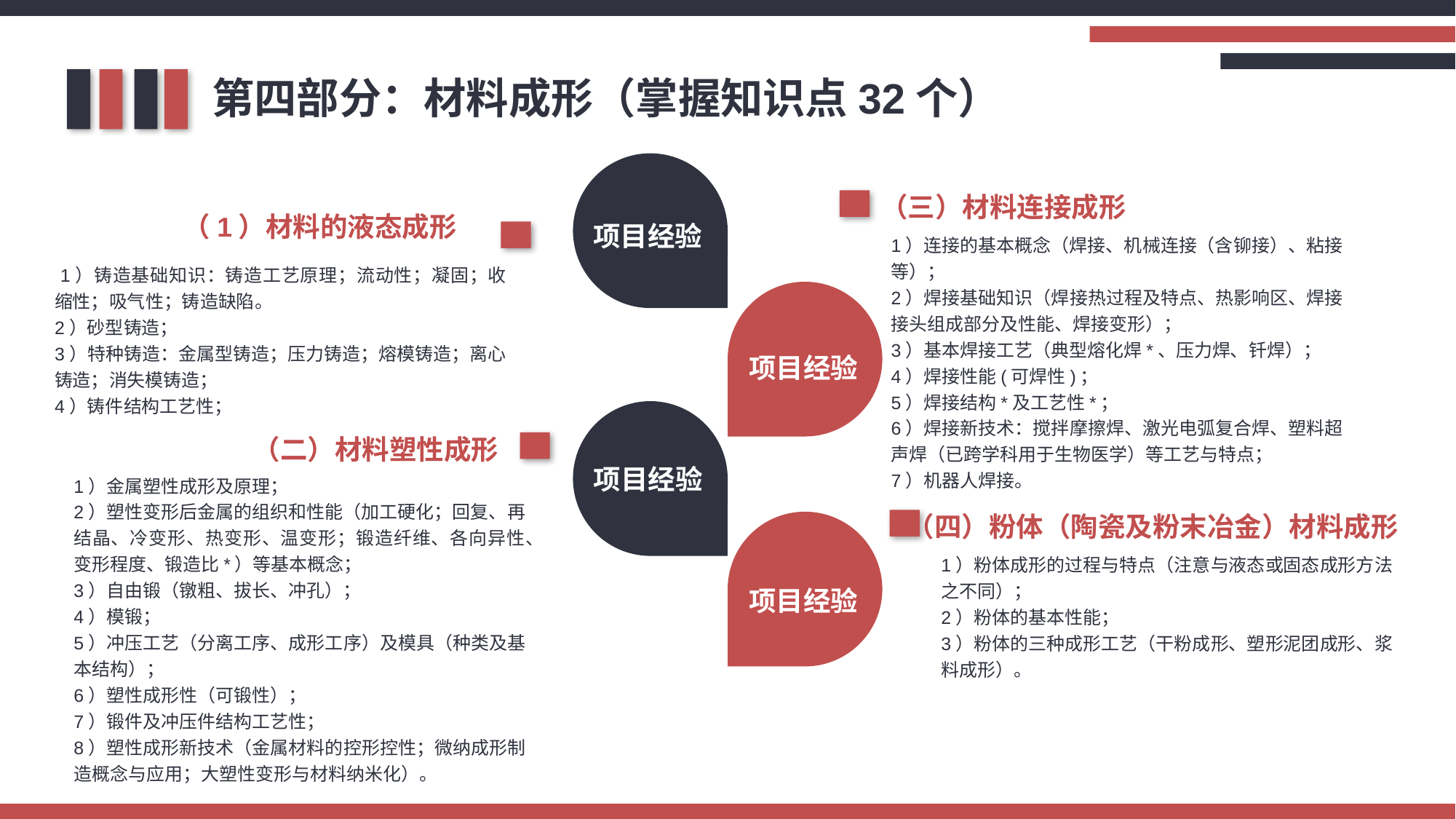

第四部分：材料成形（掌握知识点32个）

项目经验
（三）材料连接成形
1）连接的基本概念（焊接、机械连接（含铆接）、粘接等）；
2）焊接基础知识（焊接热过程及特点、热影响区、焊接接头组成部分及性能、焊接变形）；
3）基本焊接工艺（典型熔化焊*、压力焊、钎焊）；
4）焊接性能(可焊性)；
5）焊接结构*及工艺性*；
6）焊接新技术：搅拌摩擦焊、激光电弧复合焊、塑料超声焊（已跨学科用于生物医学）等工艺与特点；
7）机器人焊接。

（1）材料的液态成形
 1）铸造基础知识：铸造工艺原理；流动性；凝固；收缩性；吸气性；铸造缺陷。
2）砂型铸造；
3）特种铸造：金属型铸造；压力铸造；熔模铸造；离心铸造；消失模铸造；
4）铸件结构工艺性；

项目经验

项目经验
（二）材料塑性成形
1）金属塑性成形及原理；
2）塑性变形后金属的组织和性能（加工硬化；回复、再结晶、冷变形、热变形、温变形；锻造纤维、各向异性、变形程度、锻造比*）等基本概念；
3）自由锻（镦粗、拔长、冲孔）；
4）模锻；
5）冲压工艺（分离工序、成形工序）及模具（种类及基本结构）；
6）塑性成形性（可锻性）；
7）锻件及冲压件结构工艺性；
8）塑性成形新技术（金属材料的控形控性；微纳成形制造概念与应用；大塑性变形与材料纳米化）。

（四）粉体（陶瓷及粉末冶金）材料成形
1）粉体成形的过程与特点（注意与液态或固态成形方法之不同）；
2）粉体的基本性能；
3）粉体的三种成形工艺（干粉成形、塑形泥团成形、浆料成形）。

项目经验